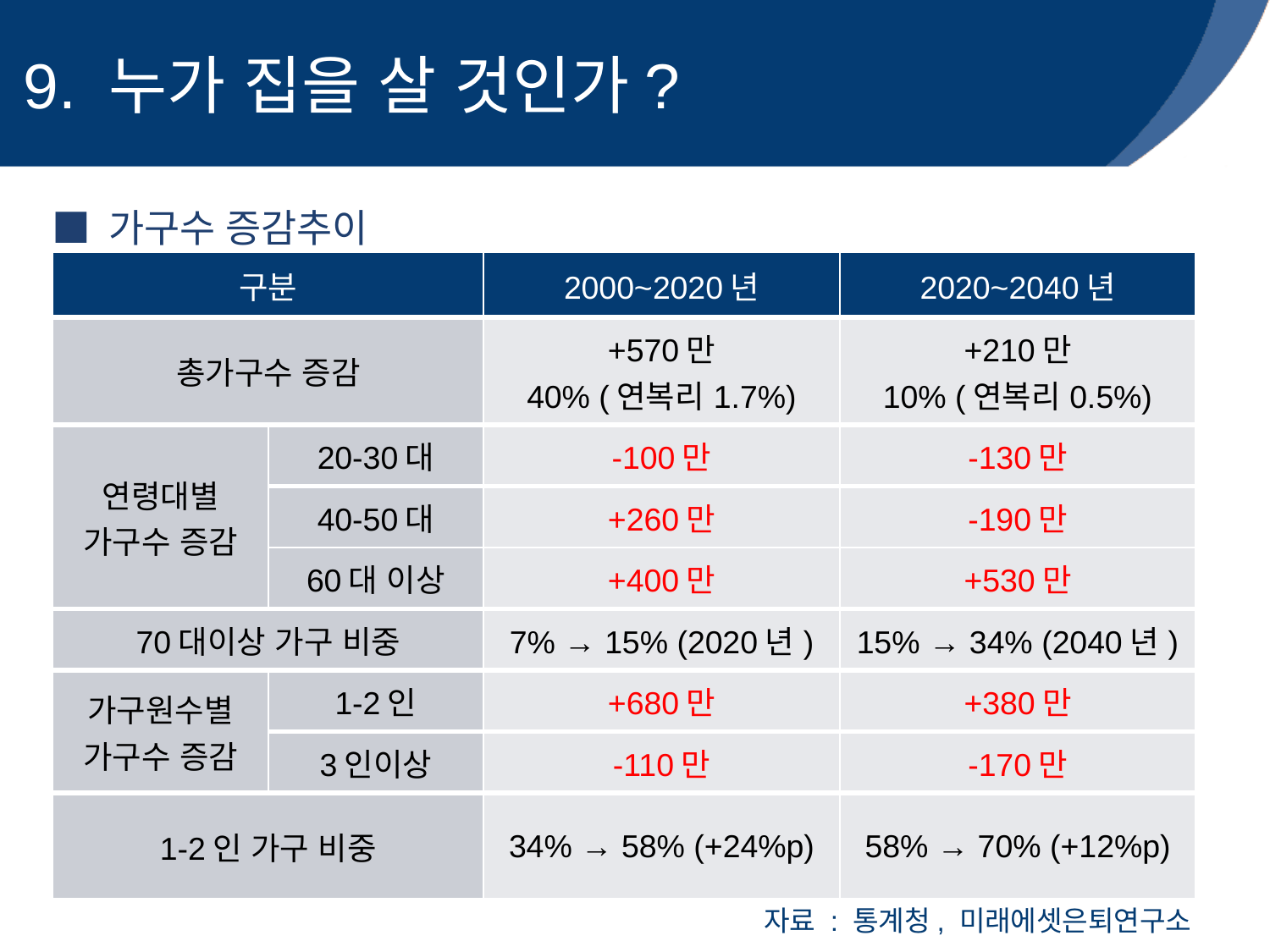

9. 누가 집을 살 것인가?
■ 가구수 증감추이
| 구분 |  | 2000~2020년 | 2020~2040년 |
| --- | --- | --- | --- |
| 총가구수 증감 |  | +570만 40% (연복리1.7%) | +210만 10% (연복리0.5%) |
| 연령대별 가구수 증감 | 20-30대 | -100만 | -130만 |
|  | 40-50대 | +260만 | -190만 |
|  | 60대 이상 | +400만 | +530만 |
| 70대이상 가구 비중 |  | 7% → 15% (2020년) | 15% → 34% (2040년) |
| 가구원수별 가구수 증감 | 1-2인 | +680만 | +380만 |
|  | 3인이상 | -110만 | -170만 |
| 1-2인 가구 비중 |  | 34% → 58% (+24%p) | 58% → 70% (+12%p) |
자료 : 통계청, 미래에셋은퇴연구소